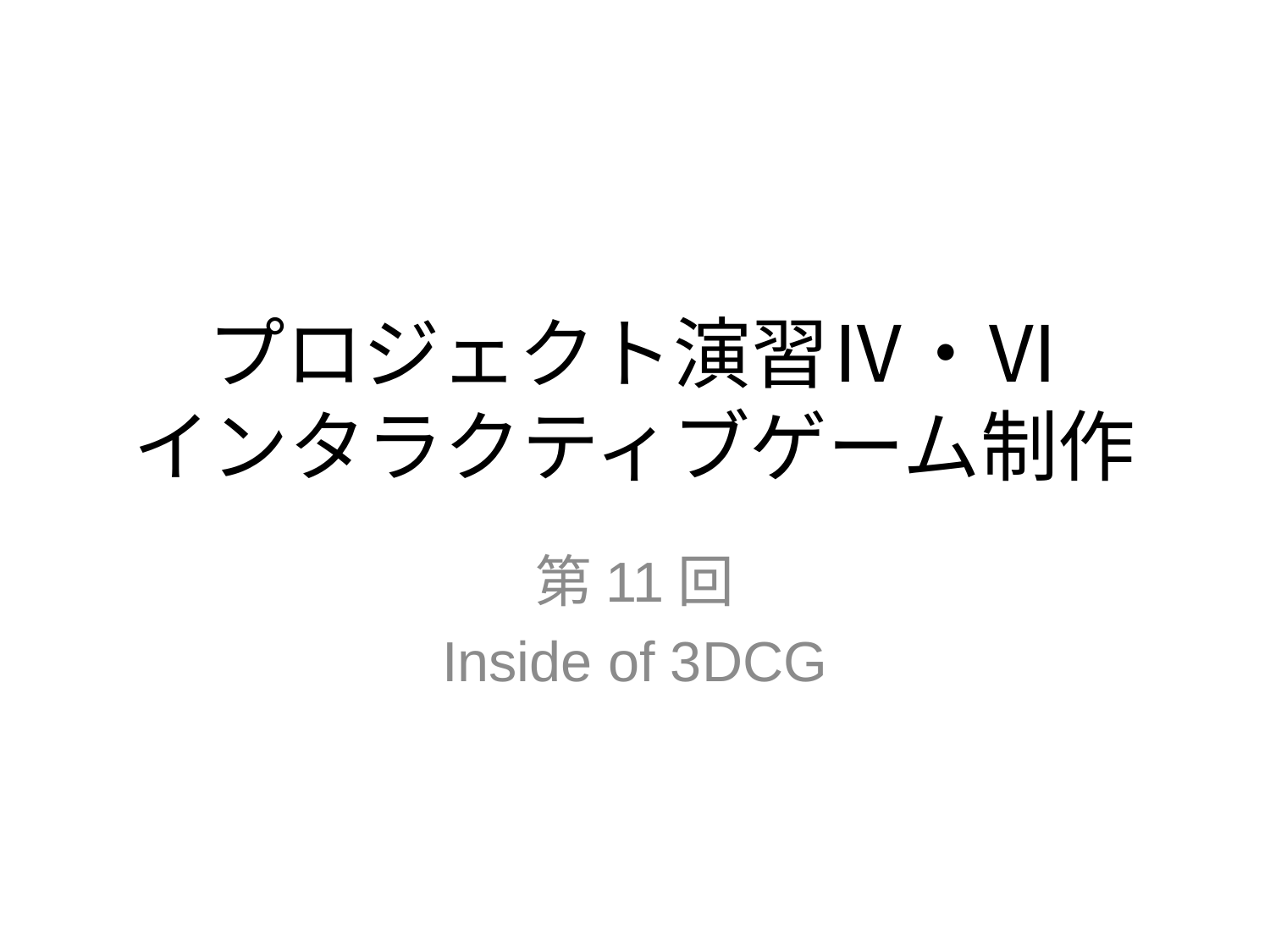

# プロジェクト演習Ⅳ・Ⅵ インタラクティブゲーム制作
第11回
Inside of 3DCG